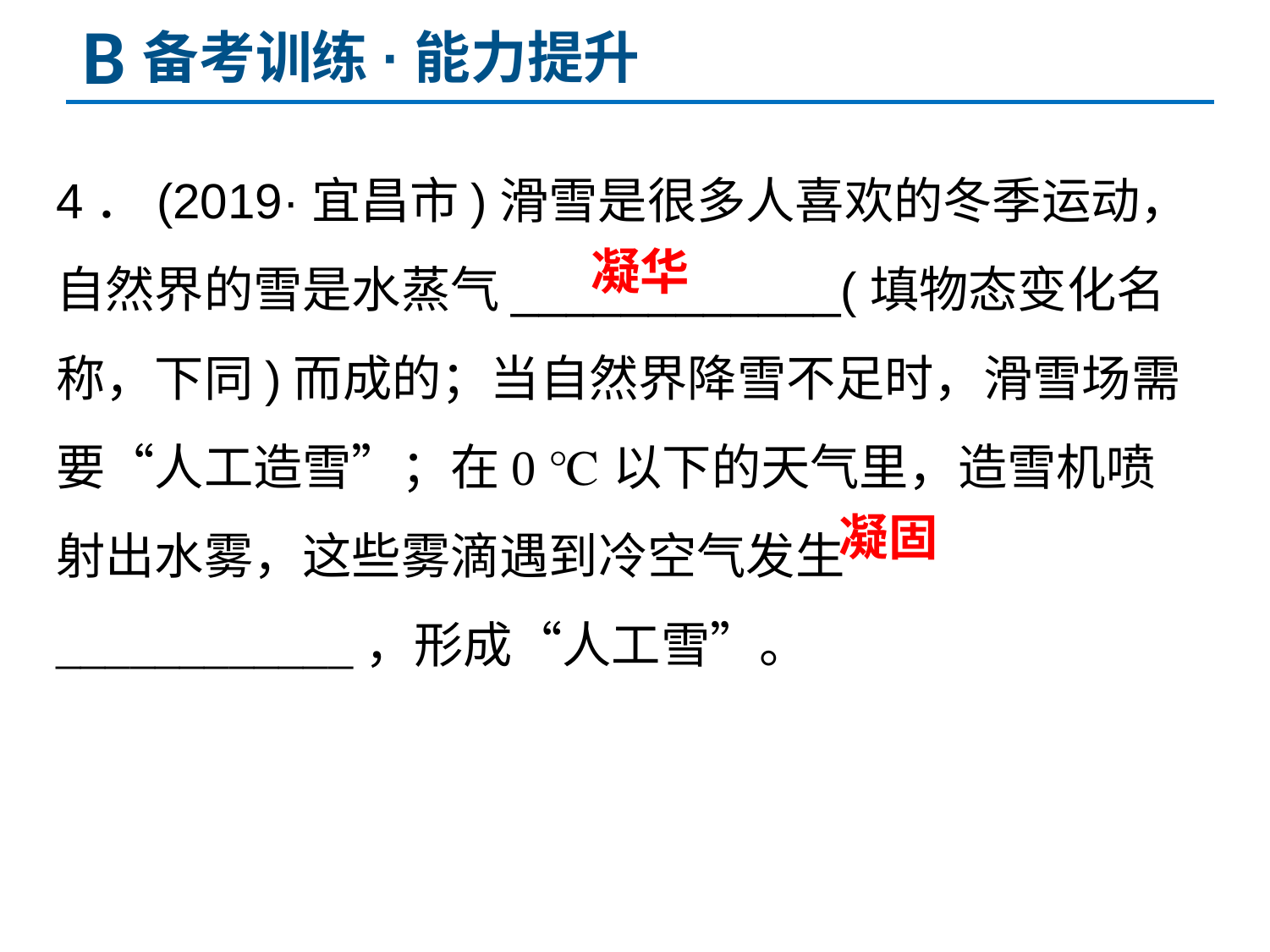

B
备考训练·能力提升
4．(2019·宜昌市)滑雪是很多人喜欢的冬季运动，自然界的雪是水蒸气____________(填物态变化名称，下同)而成的；当自然界降雪不足时，滑雪场需要“人工造雪”；在0 ℃以下的天气里，造雪机喷射出水雾，这些雾滴遇到冷空气发生____________，形成“人工雪”。
凝华
凝固